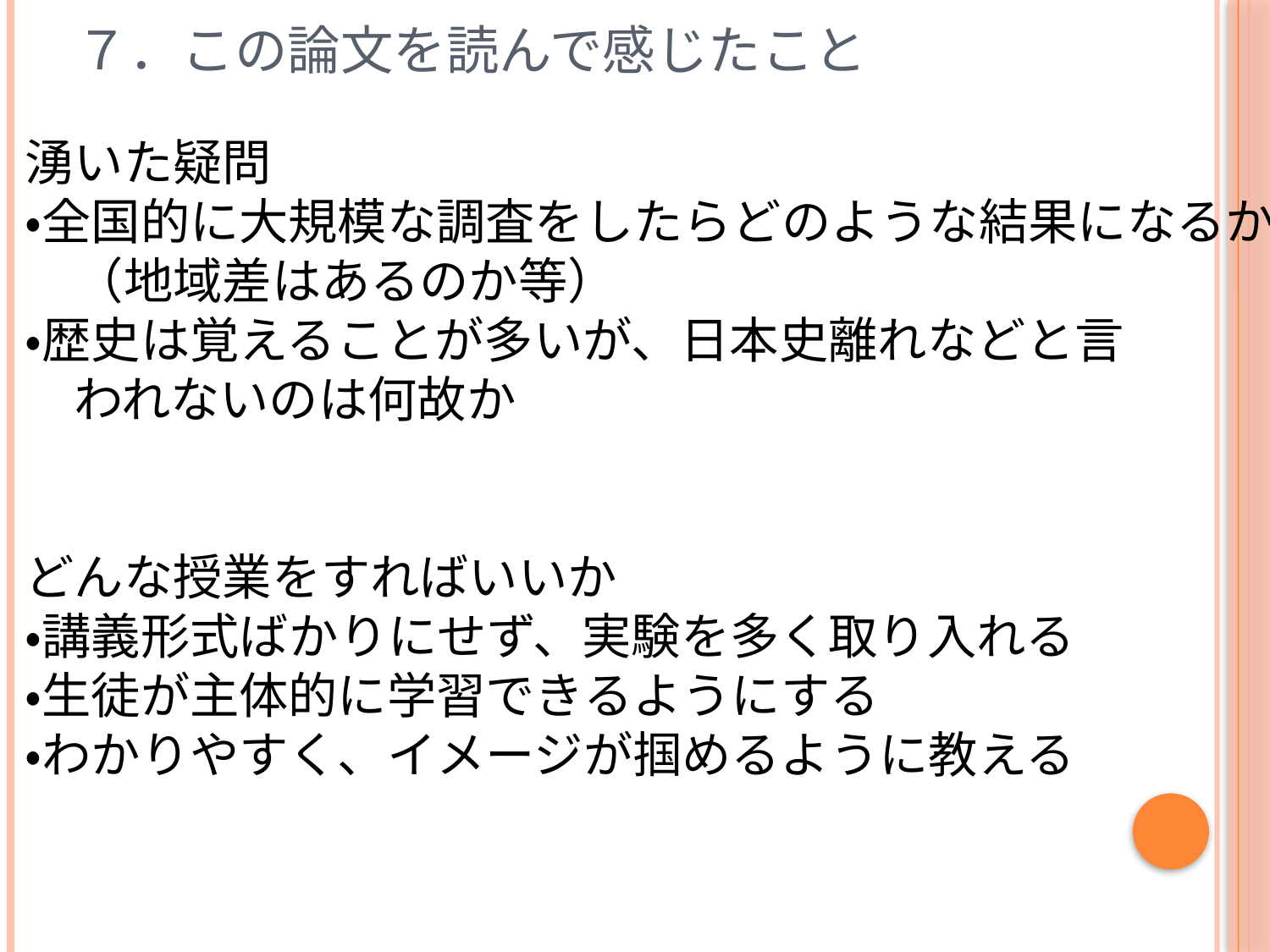

# ７．この論文を読んで感じたこと
湧いた疑問
・全国的に大規模な調査をしたらどのような結果になるか
　（地域差はあるのか等）
・歴史は覚えることが多いが、日本史離れなどと言
　われないのは何故か

どんな授業をすればいいか
・講義形式ばかりにせず、実験を多く取り入れる
・生徒が主体的に学習できるようにする
・わかりやすく、イメージが掴めるように教える